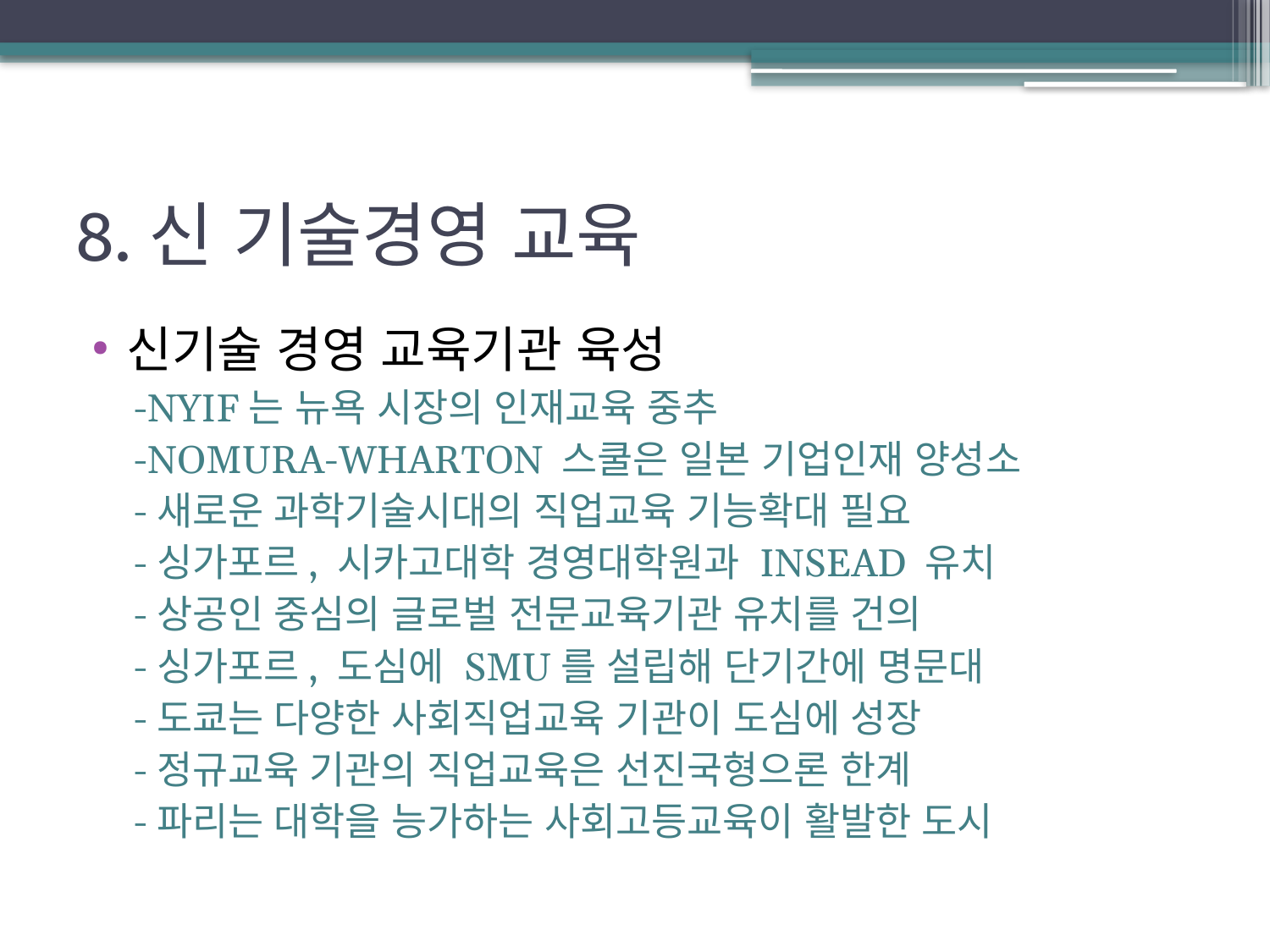

# 8.신 기술경영 교육
신기술 경영 교육기관 육성
-NYIF는 뉴욕 시장의 인재교육 중추
-NOMURA-WHARTON 스쿨은 일본 기업인재 양성소
-새로운 과학기술시대의 직업교육 기능확대 필요
-싱가포르, 시카고대학 경영대학원과 INSEAD 유치
-상공인 중심의 글로벌 전문교육기관 유치를 건의
-싱가포르, 도심에 SMU를 설립해 단기간에 명문대
-도쿄는 다양한 사회직업교육 기관이 도심에 성장
-정규교육 기관의 직업교육은 선진국형으론 한계
-파리는 대학을 능가하는 사회고등교육이 활발한 도시